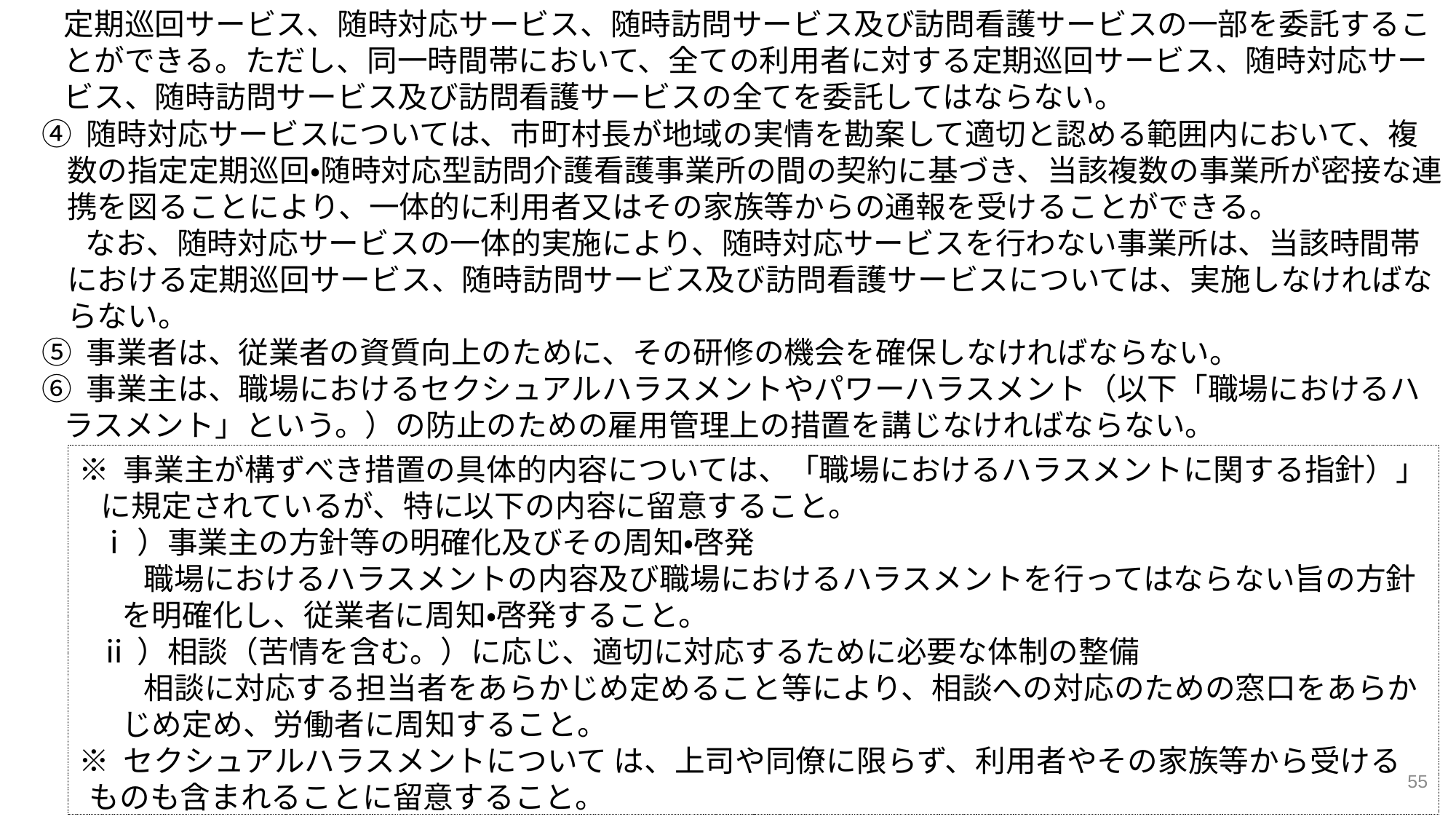

定期巡回サービス、随時対応サービス、随時訪問サービス及び訪問看護サービスの一部を委託することができる。ただし、同一時間帯において、全ての利用者に対する定期巡回サービス、随時対応サービス、随時訪問サービス及び訪問看護サービスの全てを委託してはならない。
④ 随時対応サービスについては、市町村長が地域の実情を勘案して適切と認める範囲内において、複数の指定定期巡回・随時対応型訪問介護看護事業所の間の契約に基づき、当該複数の事業所が密接な連携を図ることにより、一体的に利用者又はその家族等からの通報を受けることができる。
なお、随時対応サービスの一体的実施により、随時対応サービスを行わない事業所は、当該時間帯における定期巡回サービス、随時訪問サービス及び訪問看護サービスについては、実施しなければならない。
⑤ 事業者は、従業者の資質向上のために、その研修の機会を確保しなければならない。
⑥ 事業主は、職場におけるセクシュアルハラスメントやパワーハラスメント（以下「職場におけるハラスメント」という。）の防止のための雇用管理上の措置を講じなければならない。
※ 事業主が構ずべき措置の具体的内容については、「職場におけるハラスメントに関する指針）」に規定されているが、特に以下の内容に留意すること。
ⅰ）事業主の方針等の明確化及びその周知・啓発
職場におけるハラスメントの内容及び職場におけるハラスメントを行ってはならない旨の方針を明確化し、従業者に周知・啓発すること。
ⅱ）相談（苦情を含む。）に応じ、適切に対応するために必要な体制の整備
相談に対応する担当者をあらかじめ定めること等により、相談への対応のための窓口をあらかじめ定め、労働者に周知すること。
※ セクシュアルハラスメントについて は、上司や同僚に限らず、利用者やその家族等から受けるものも含まれることに留意すること。
55